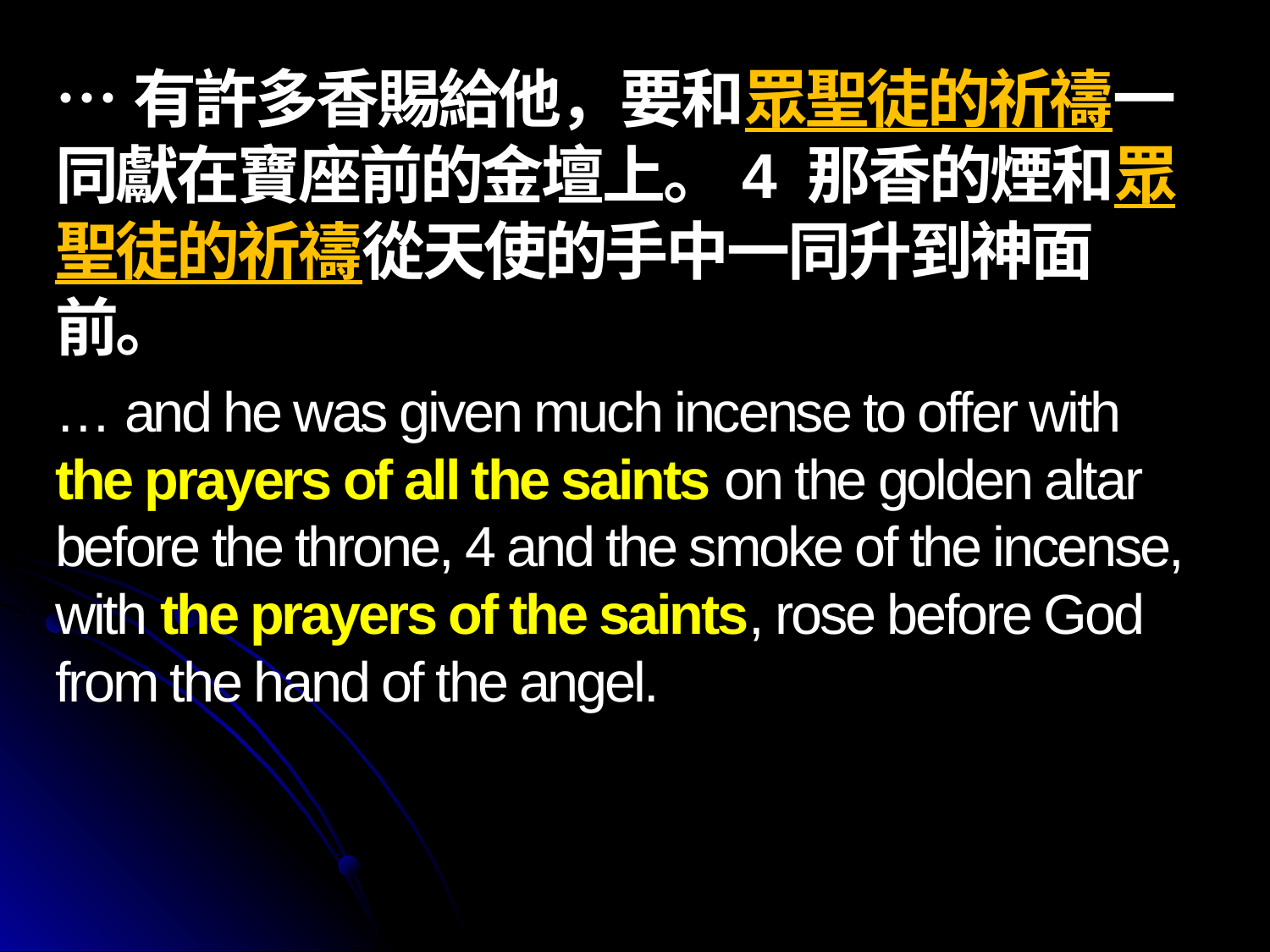

…有許多香賜給他，要和眾聖徒的祈禱一同獻在寶座前的金壇上。4 那香的煙和眾聖徒的祈禱從天使的手中一同升到神面前。
… and he was given much incense to offer with the prayers of all the saints on the golden altar before the throne, 4 and the smoke of the incense, with the prayers of the saints, rose before God from the hand of the angel.